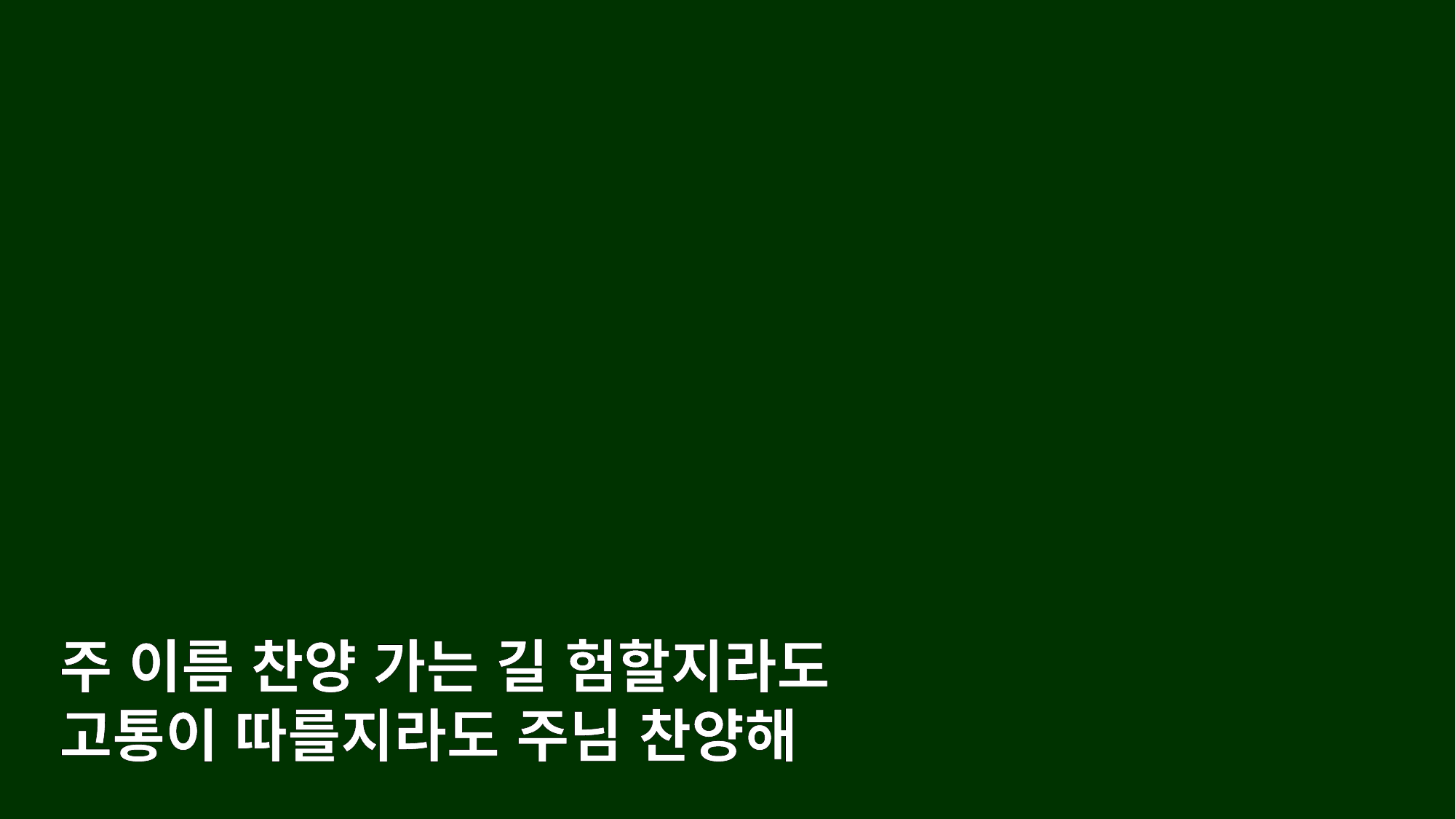

주 이름 찬양 가는 길 험할지라도
고통이 따를지라도 주님 찬양해